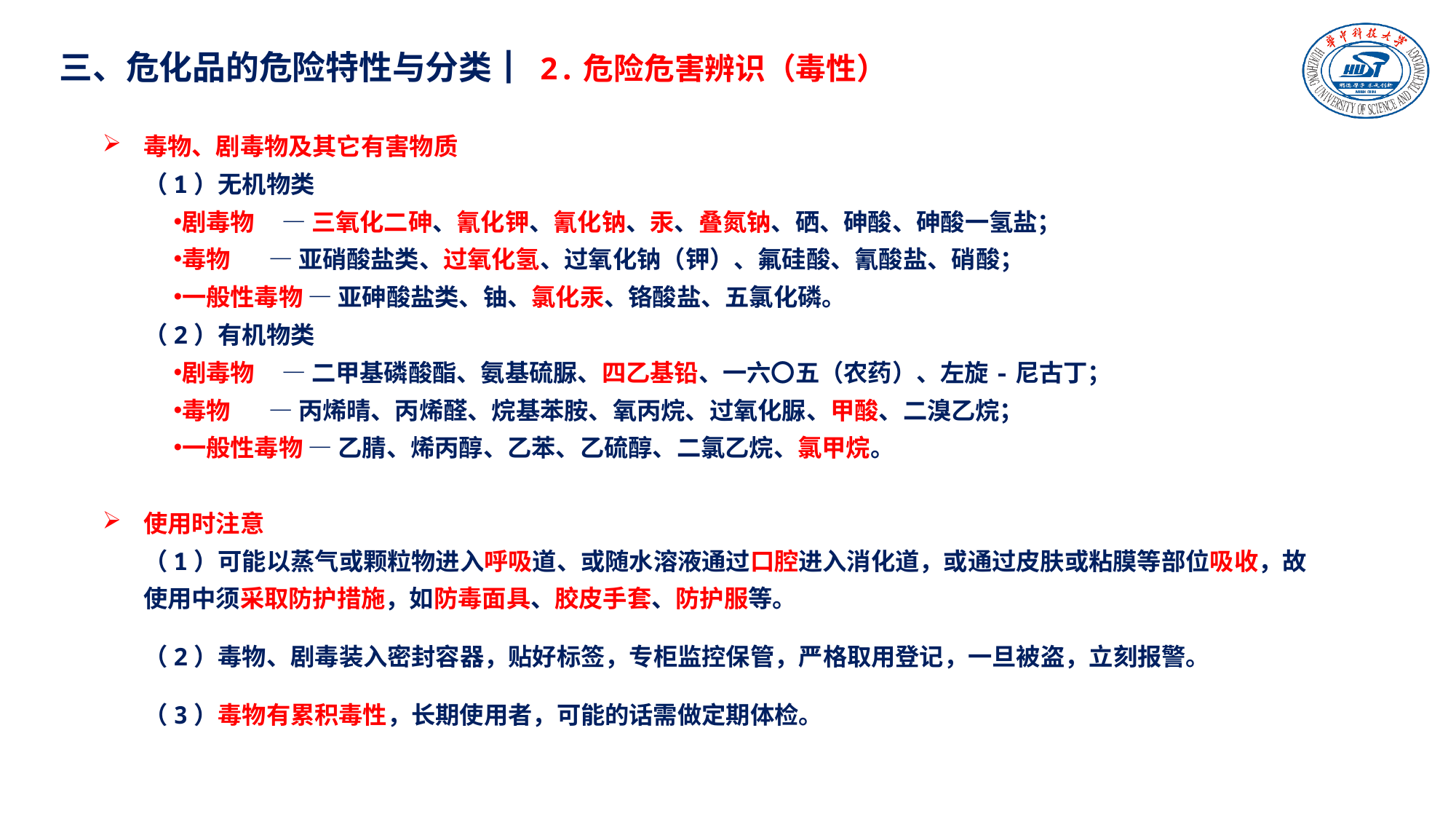

三、危化品的危险特性与分类┃ 2.危险危害辨识（毒性）
毒物、剧毒物及其它有害物质
（1）无机物类
剧毒物     — 三氧化二砷、氰化钾、氰化钠、汞、叠氮钠、硒、砷酸、砷酸一氢盐；
毒物       — 亚硝酸盐类、过氧化氢、过氧化钠（钾）、氟硅酸、氰酸盐、硝酸；
一般性毒物 — 亚砷酸盐类、铀、氯化汞、铬酸盐、五氯化磷。
（2）有机物类
剧毒物     — 二甲基磷酸酯、氨基硫脲、四乙基铅、一六〇五（农药）、左旋-尼古丁；
毒物       — 丙烯晴、丙烯醛、烷基苯胺、氧丙烷、过氧化脲、甲酸、二溴乙烷；
一般性毒物 — 乙腈、烯丙醇、乙苯、乙硫醇、二氯乙烷、氯甲烷。

使用时注意
（1）可能以蒸气或颗粒物进入呼吸道、或随水溶液通过口腔进入消化道，或通过皮肤或粘膜等部位吸收，故使用中须采取防护措施，如防毒面具、胶皮手套、防护服等。
（2）毒物、剧毒装入密封容器，贴好标签，专柜监控保管，严格取用登记，一旦被盗，立刻报警。
（3）毒物有累积毒性，长期使用者，可能的话需做定期体检。